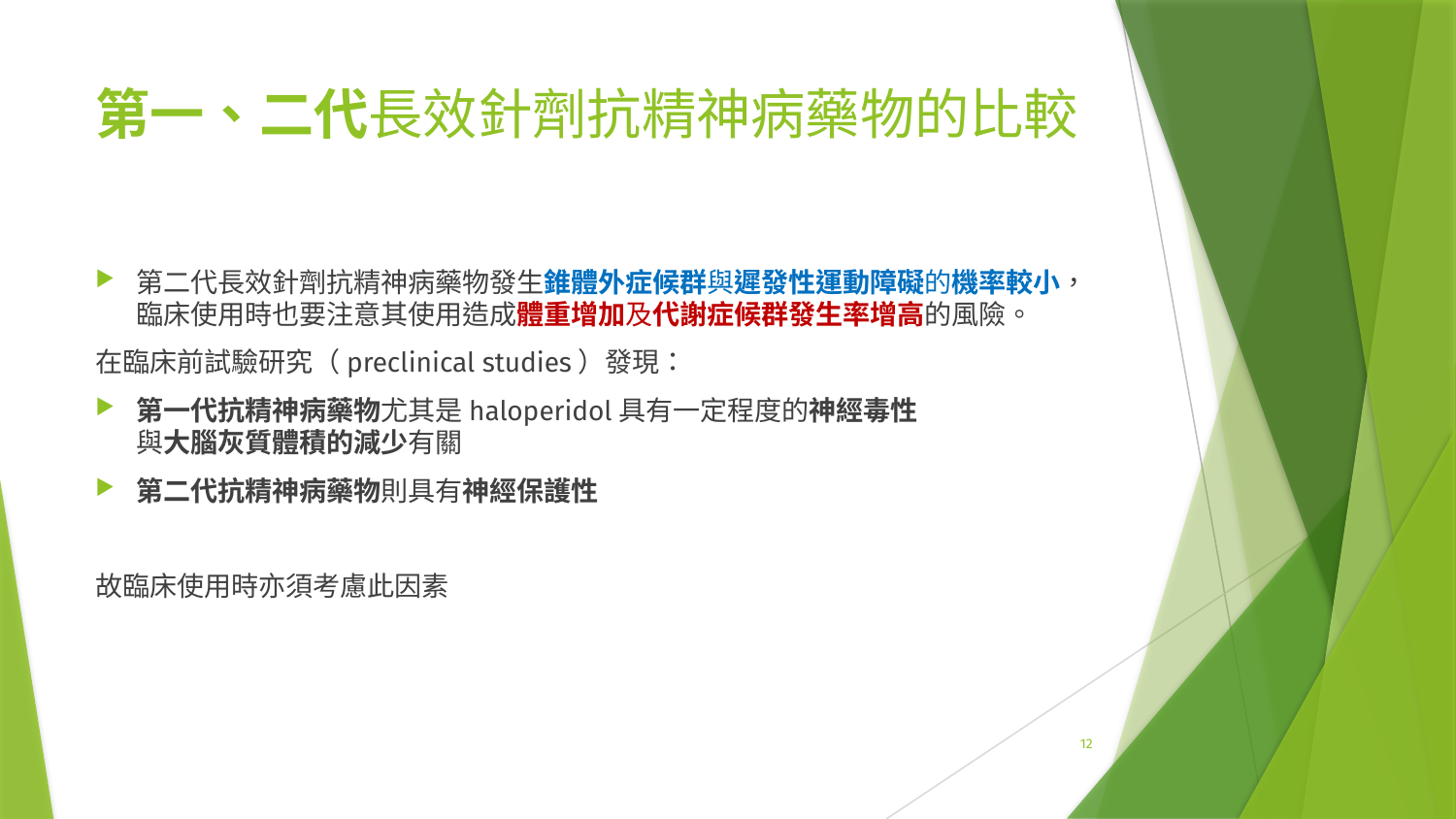

# 第一、二代長效針劑抗精神病藥物的比較
第二代長效針劑抗精神病藥物發生錐體外症候群與遲發性運動障礙的機率較小，臨床使用時也要注意其使用造成體重增加及代謝症候群發生率增高的風險。
在臨床前試驗研究（preclinical studies）發現：
第一代抗精神病藥物尤其是haloperidol具有一定程度的神經毒性
與大腦灰質體積的減少有關
第二代抗精神病藥物則具有神經保護性

故臨床使用時亦須考慮此因素
12